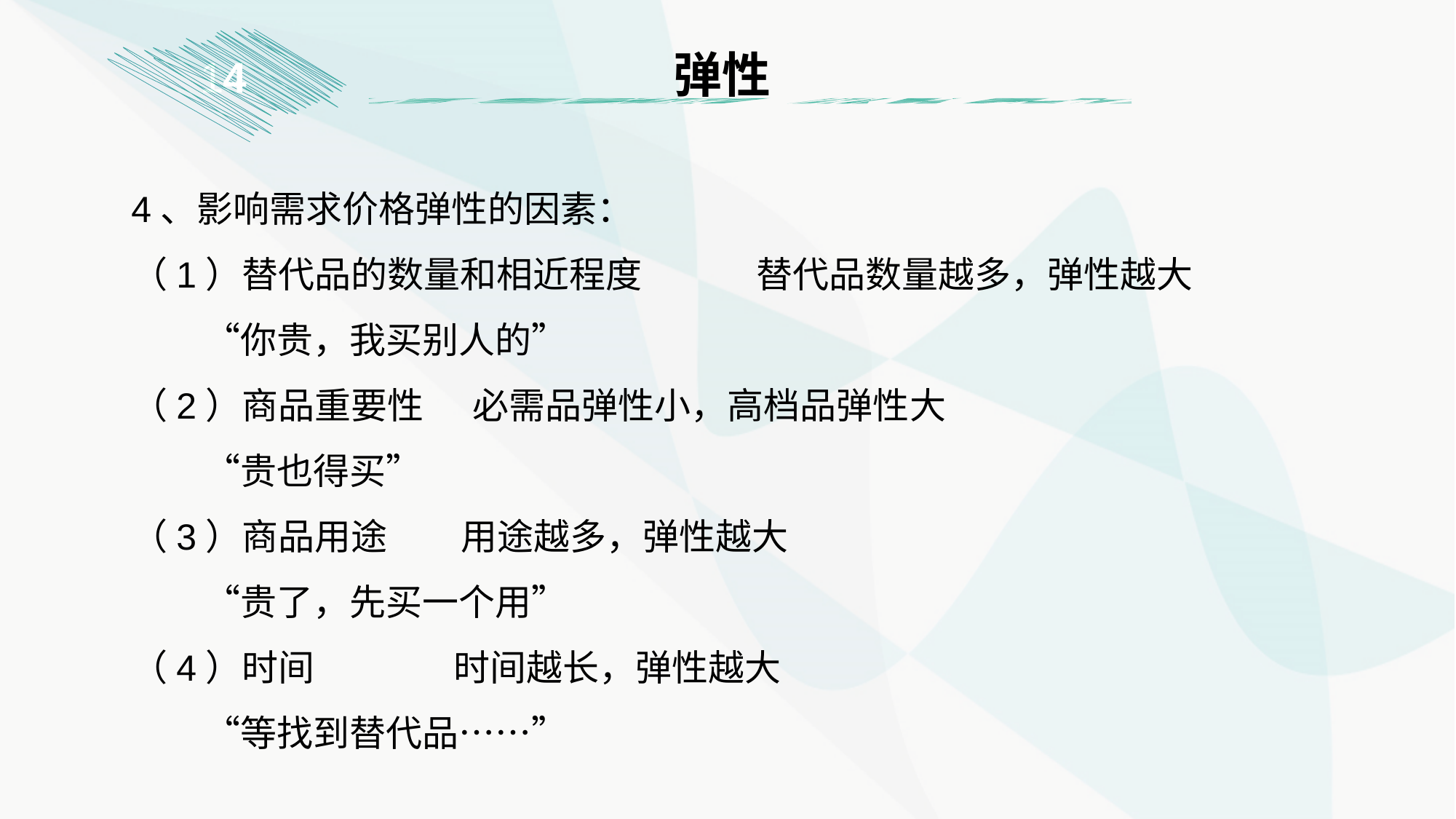

弹性
1
4
4、影响需求价格弹性的因素：
（1）替代品的数量和相近程度              替代品数量越多，弹性越大
　　“你贵，我买别人的”
（2）商品重要性      必需品弹性小，高档品弹性大
　　“贵也得买”
（3）商品用途         用途越多，弹性越大
　　“贵了，先买一个用”
（4）时间                 时间越长，弹性越大
　　“等找到替代品……”